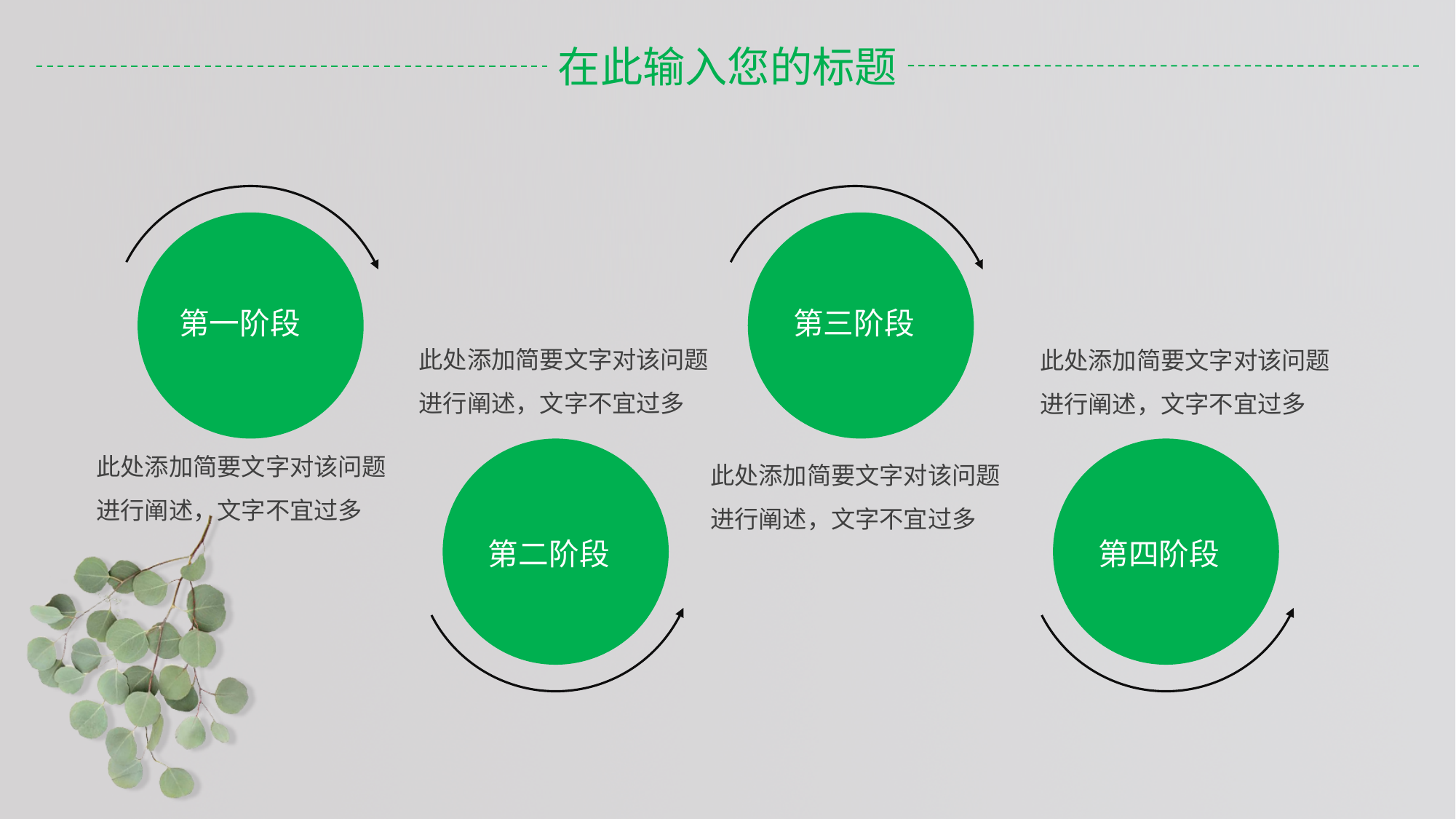

第一阶段
第三阶段
此处添加简要文字对该问题进行阐述，文字不宜过多
此处添加简要文字对该问题进行阐述，文字不宜过多

此处添加简要文字对该问题进行阐述，文字不宜过多

此处添加简要文字对该问题进行阐述，文字不宜过多

第二阶段
第四阶段